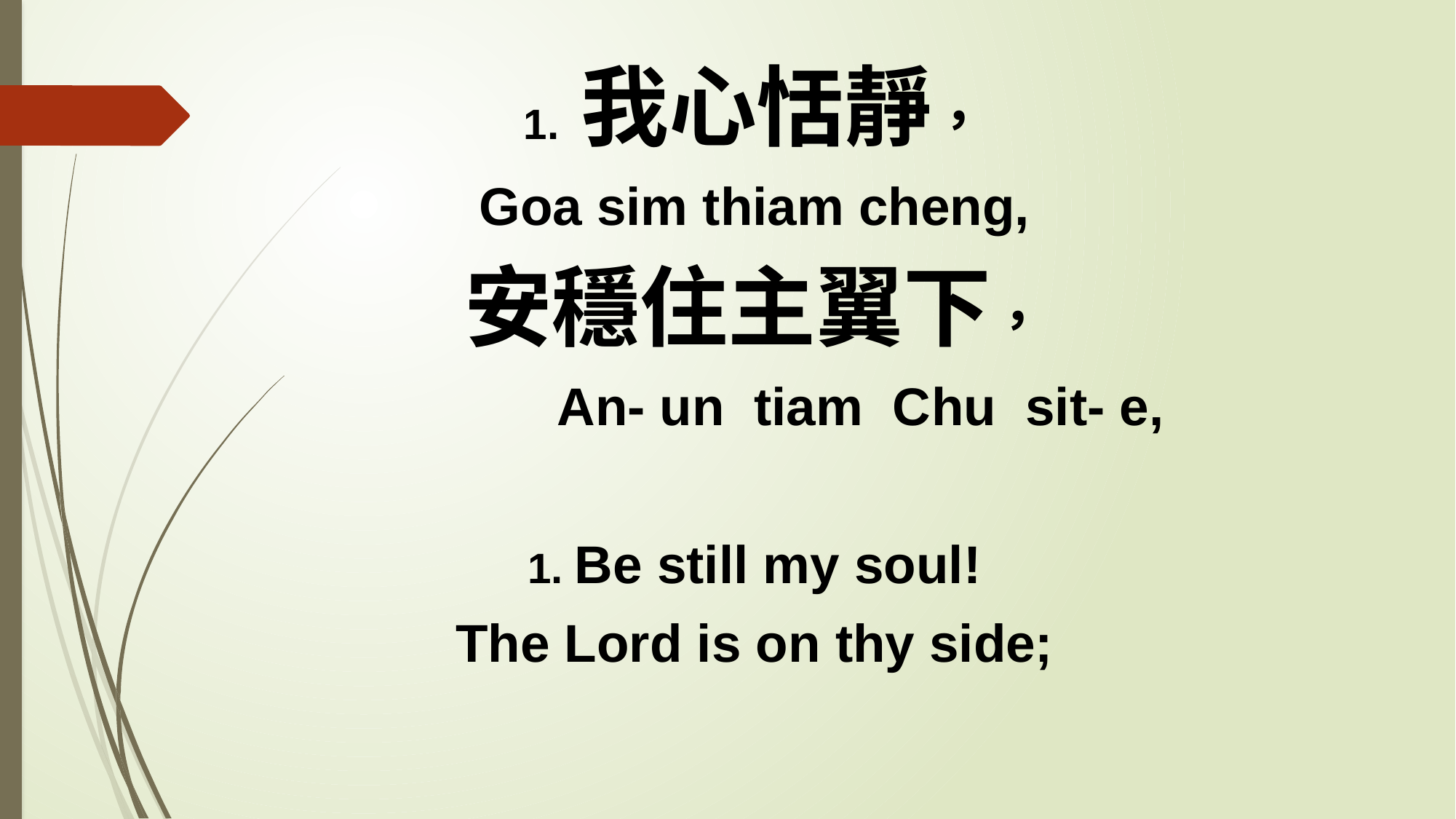

1. 我心恬靜，
Goa sim thiam cheng,
安穩住主翼下，
                        An- un  tiam  Chu  sit- e,

1. Be still my soul!
The Lord is on thy side;